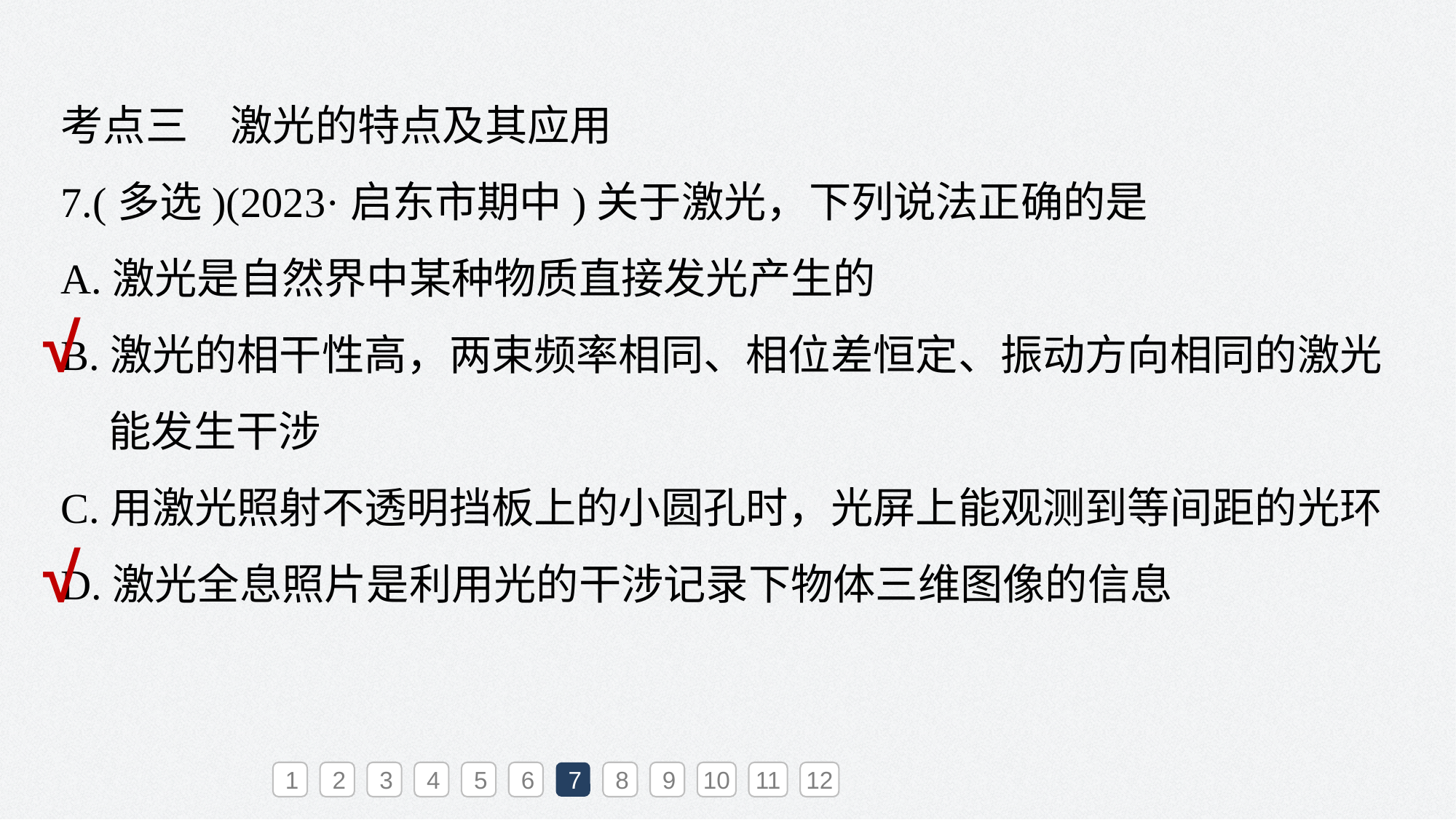

考点三　激光的特点及其应用
7.(多选)(2023·启东市期中)关于激光，下列说法正确的是
A.激光是自然界中某种物质直接发光产生的
B.激光的相干性高，两束频率相同、相位差恒定、振动方向相同的激光
    能发生干涉
C.用激光照射不透明挡板上的小圆孔时，光屏上能观测到等间距的光环
D.激光全息照片是利用光的干涉记录下物体三维图像的信息
√
√
1
2
3
4
5
6
7
8
9
10
11
12